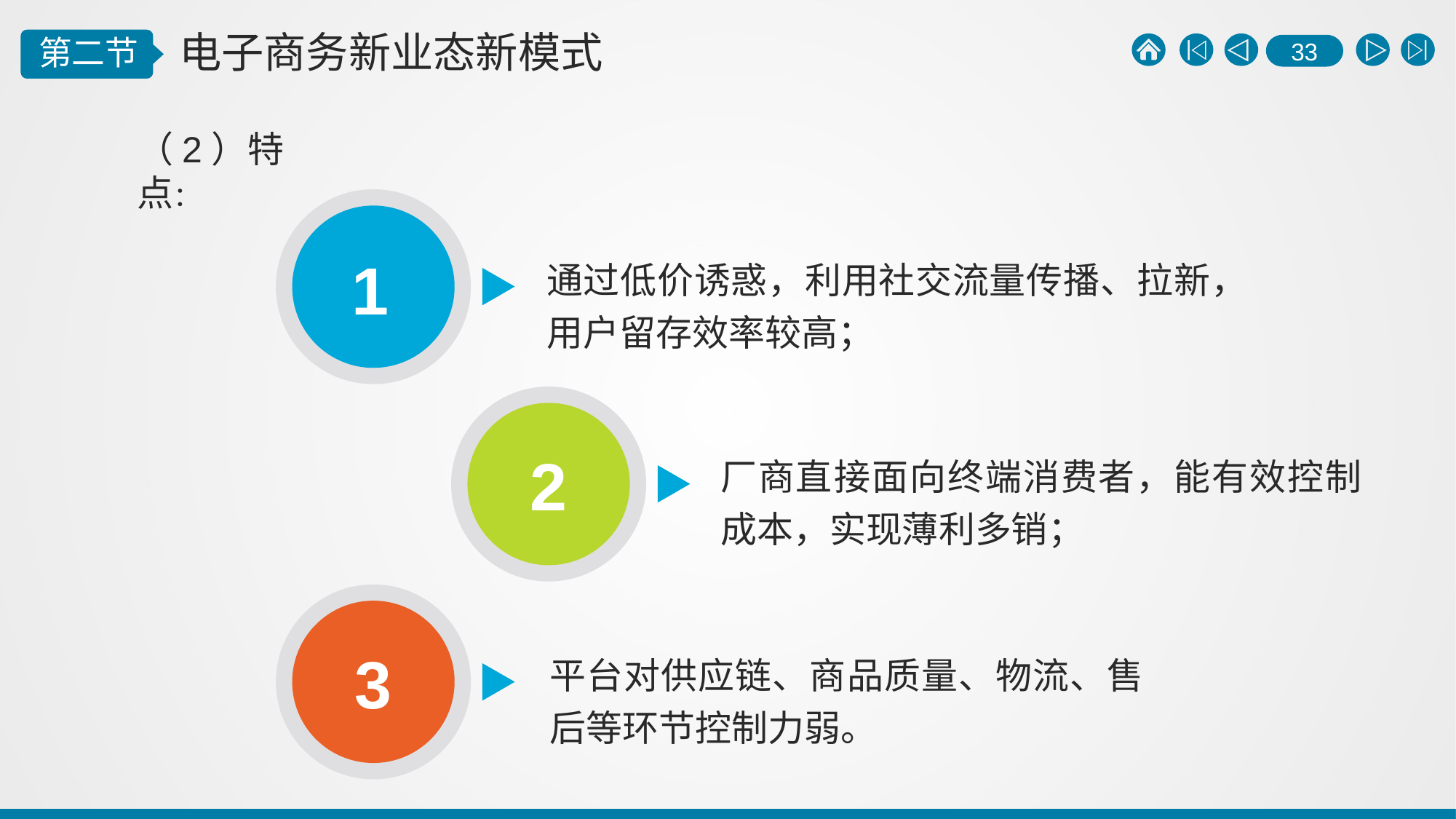

（2）特点：

1
通过低价诱惑，利用社交流量传播、拉新，用户留存效率较高；

2
厂商直接面向终端消费者，能有效控制成本，实现薄利多销；

3
平台对供应链、商品质量、物流、售后等环节控制力弱。